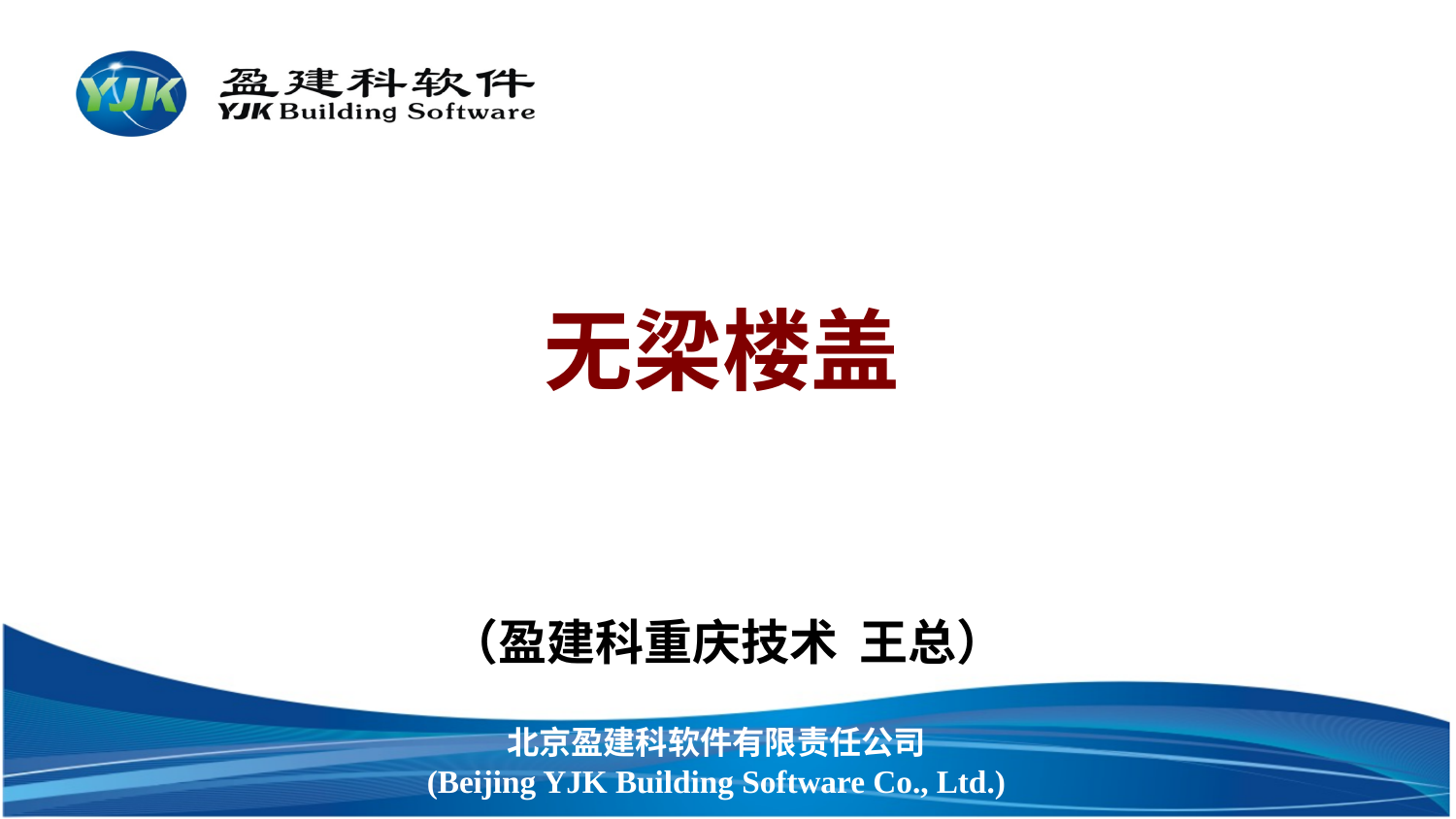

# 无梁楼盖
（盈建科重庆技术  王总）
北京盈建科软件有限责任公司
(Beijing YJK Building Software Co., Ltd.)